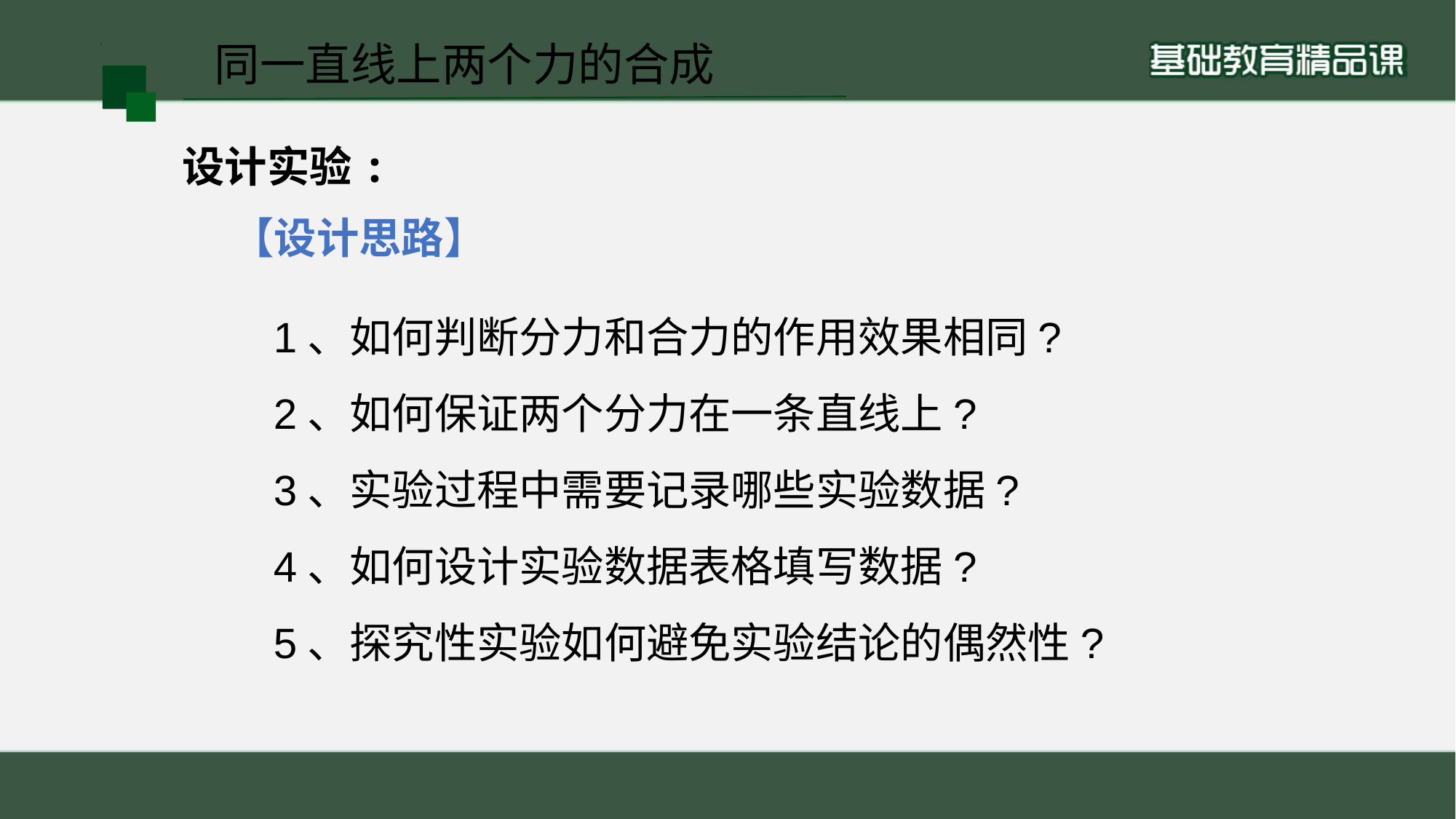

同一直线上两个力的合成

设计实验:
  【设计思路】
1、如何判断分力和合力的作用效果相同?
2、如何保证两个分力在一条直线上?
3、实验过程中需要记录哪些实验数据?
4、如何设计实验数据表格填写数据?
5、探究性实验如何避免实验结论的偶然性?